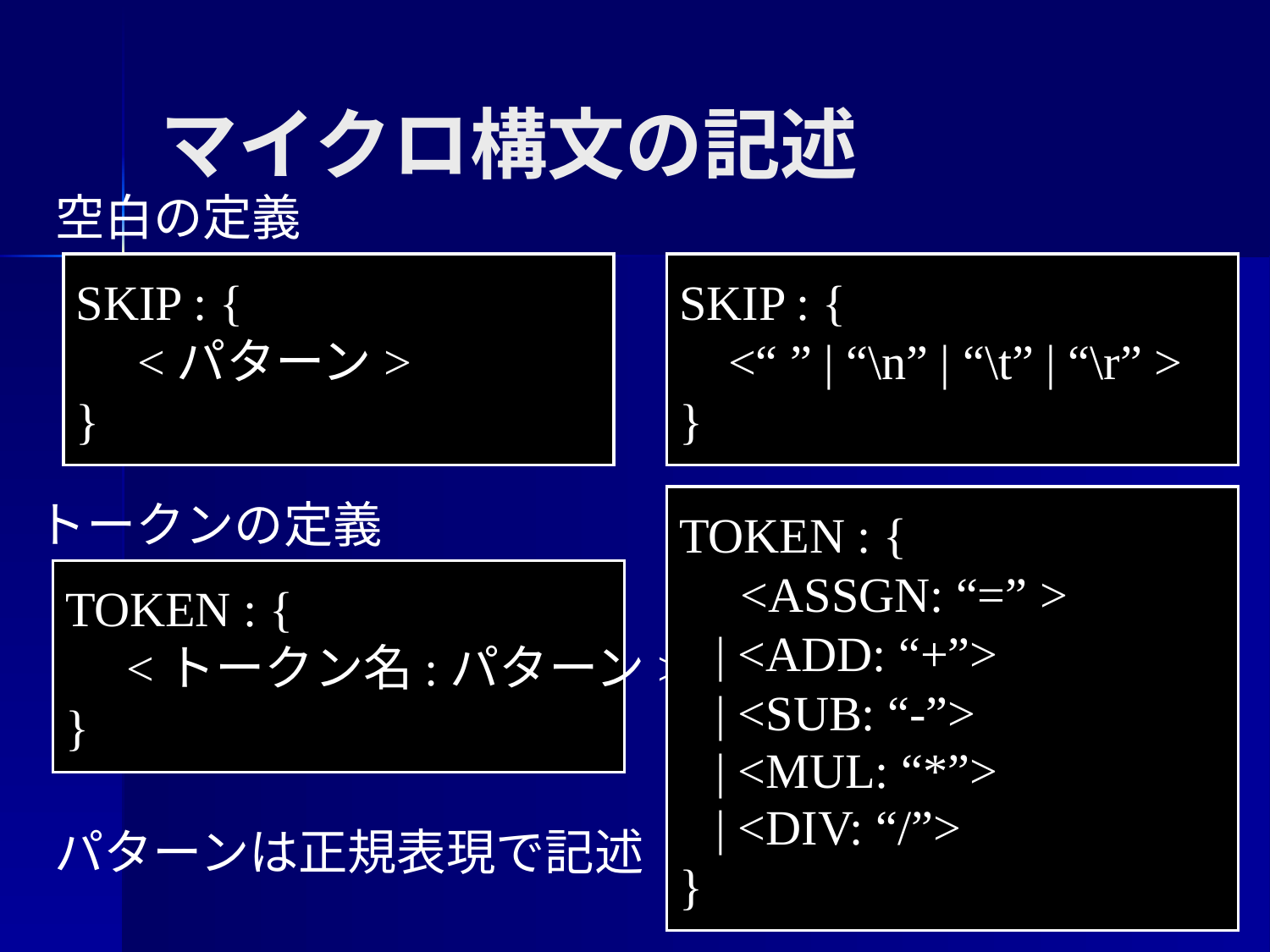

マイクロ構文の記述
空白の定義
SKIP : {
     <パターン>
}
SKIP : {
    <“ ” | “\n” | “\t” | “\r” >
}
トークンの定義
TOKEN : {
     <ASSGN: “=” >
   | <ADD: “+”>
   | <SUB: “-”>
   | <MUL: “*”>
   | <DIV: “/”>
}
TOKEN : {
     <トークン名:パターン>
}
パターンは正規表現で記述